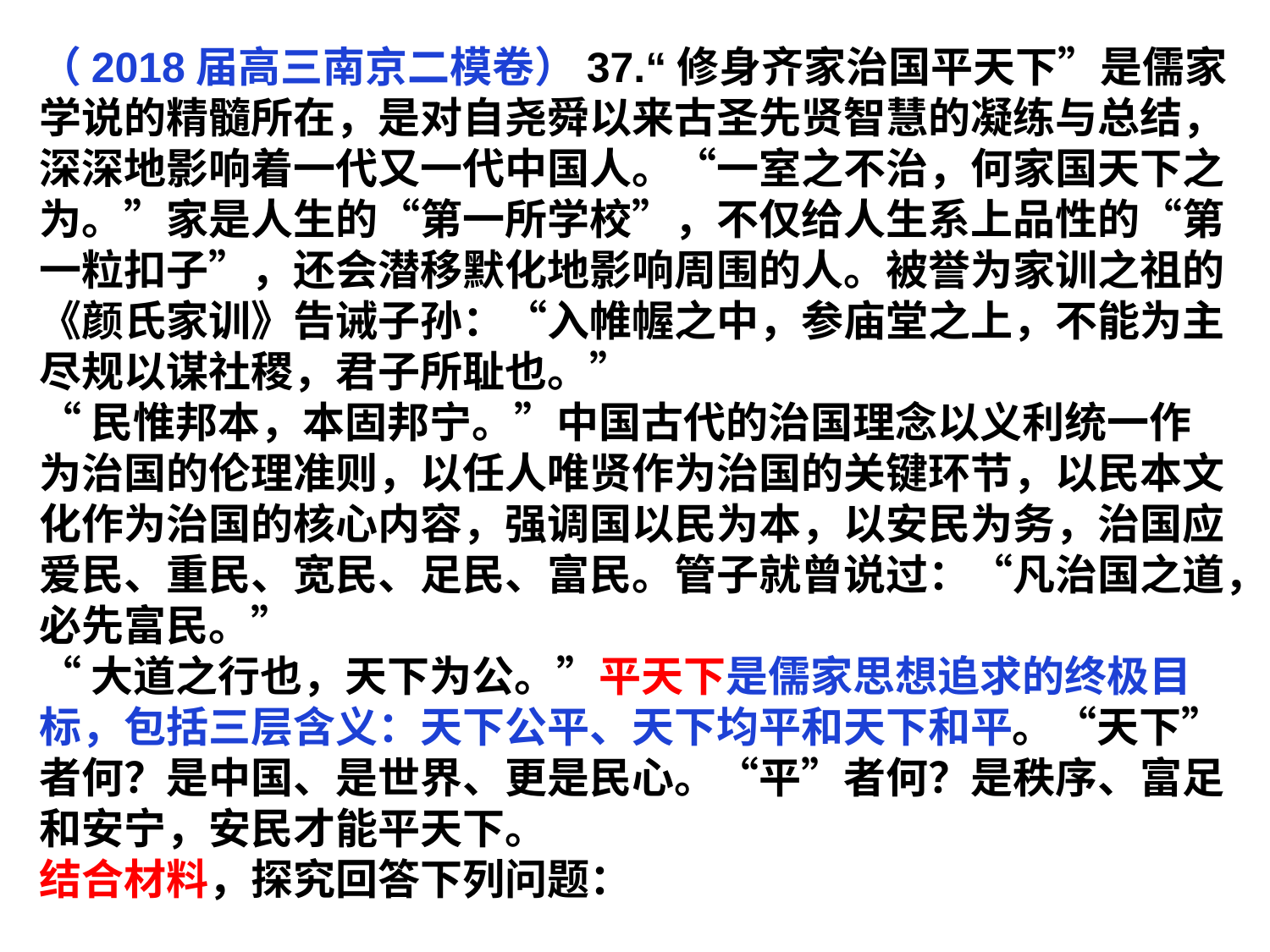

（2018届高三南京二模卷）37.“修身齐家治国平天下”是儒家学说的精髓所在，是对自尧舜以来古圣先贤智慧的凝练与总结，深深地影响着一代又一代中国人。“一室之不治，何家国天下之为。”家是人生的“第一所学校”，不仅给人生系上品性的“第一粒扣子”，还会潜移默化地影响周围的人。被誉为家训之祖的《颜氏家训》告诫子孙：“入帷幄之中，参庙堂之上，不能为主尽规以谋社稷，君子所耻也。”
“民惟邦本，本固邦宁。”中国古代的治国理念以义利统一作为治国的伦理准则，以任人唯贤作为治国的关键环节，以民本文化作为治国的核心内容，强调国以民为本，以安民为务，治国应爱民、重民、宽民、足民、富民。管子就曾说过：“凡治国之道，必先富民。”
“大道之行也，天下为公。”平天下是儒家思想追求的终极目标，包括三层含义：天下公平、天下均平和天下和平。“天下”者何？是中国、是世界、更是民心。“平”者何？是秩序、富足和安宁，安民才能平天下。
结合材料，探究回答下列问题：